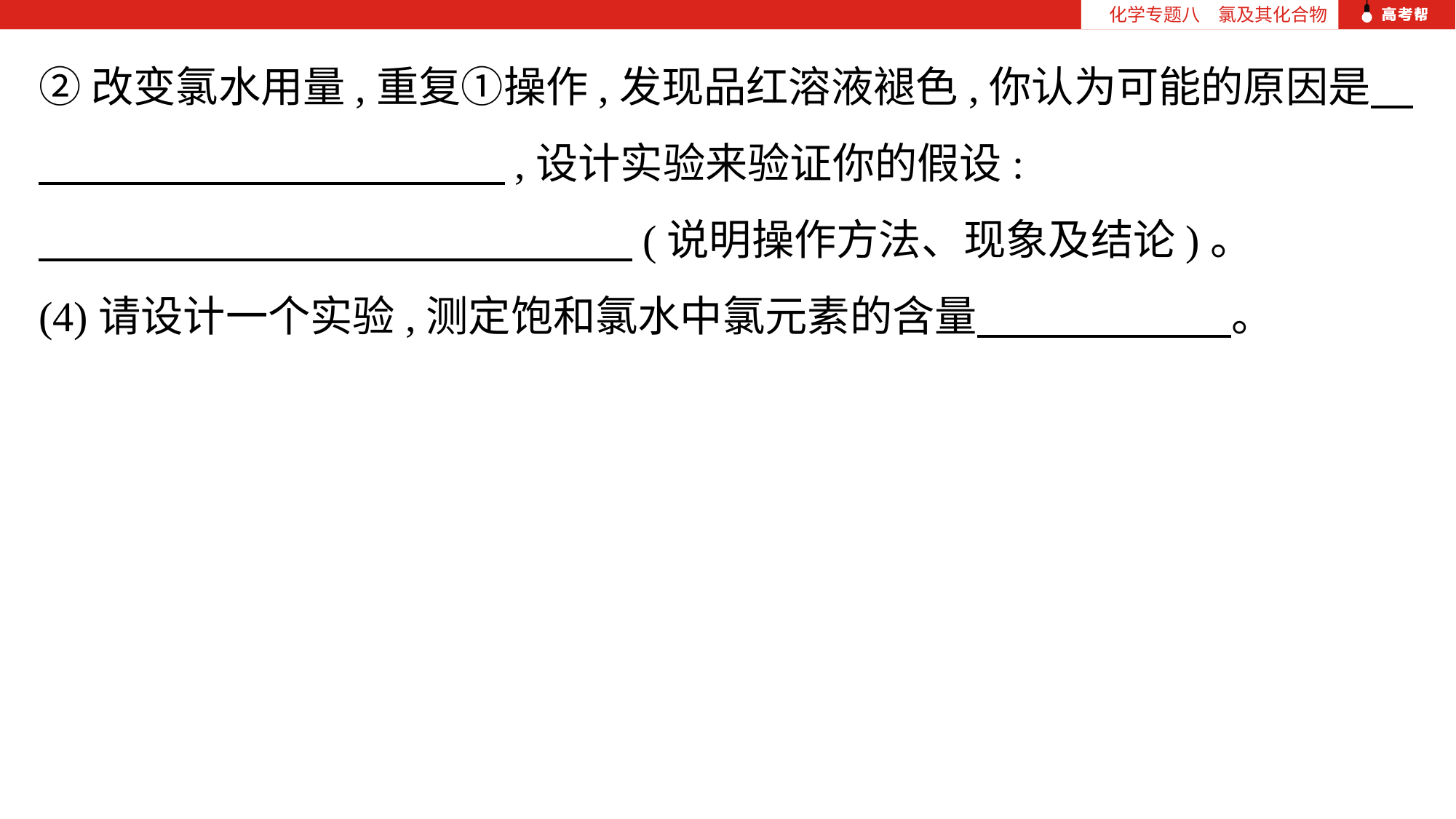

化学专题八　氯及其化合物

②改变氯水用量,重复①操作,发现品红溶液褪色,你认为可能的原因是　　　　　　　　　　　　,设计实验来验证你的假设:
　　　　　　　　　　         　　(说明操作方法、现象及结论)。
(4)请设计一个实验,测定饱和氯水中氯元素的含量　　　　　　。